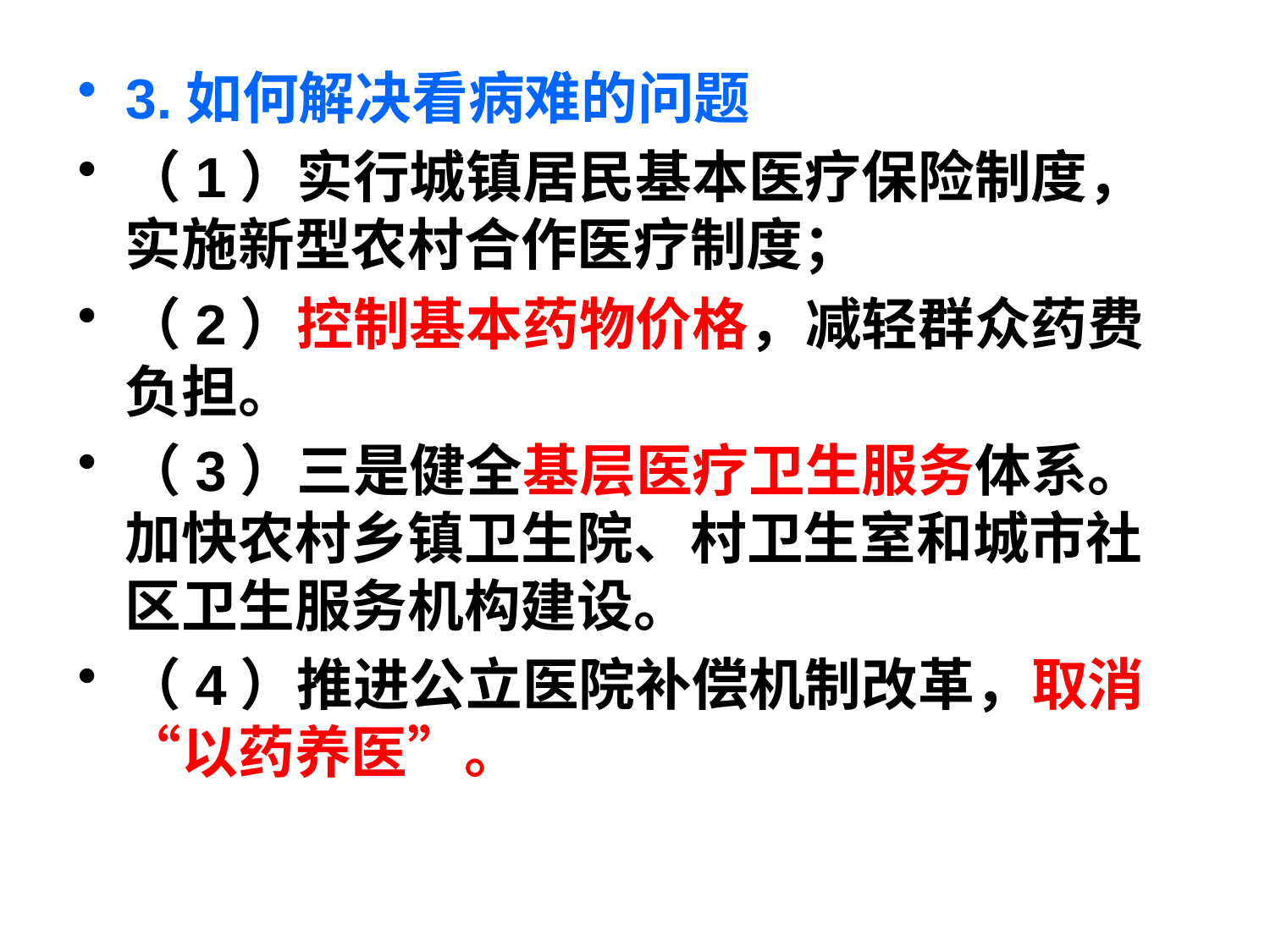

3.如何解决看病难的问题
（1）实行城镇居民基本医疗保险制度，实施新型农村合作医疗制度；
（2）控制基本药物价格，减轻群众药费负担。
（3）三是健全基层医疗卫生服务体系。加快农村乡镇卫生院、村卫生室和城市社区卫生服务机构建设。
（4）推进公立医院补偿机制改革，取消“以药养医”。